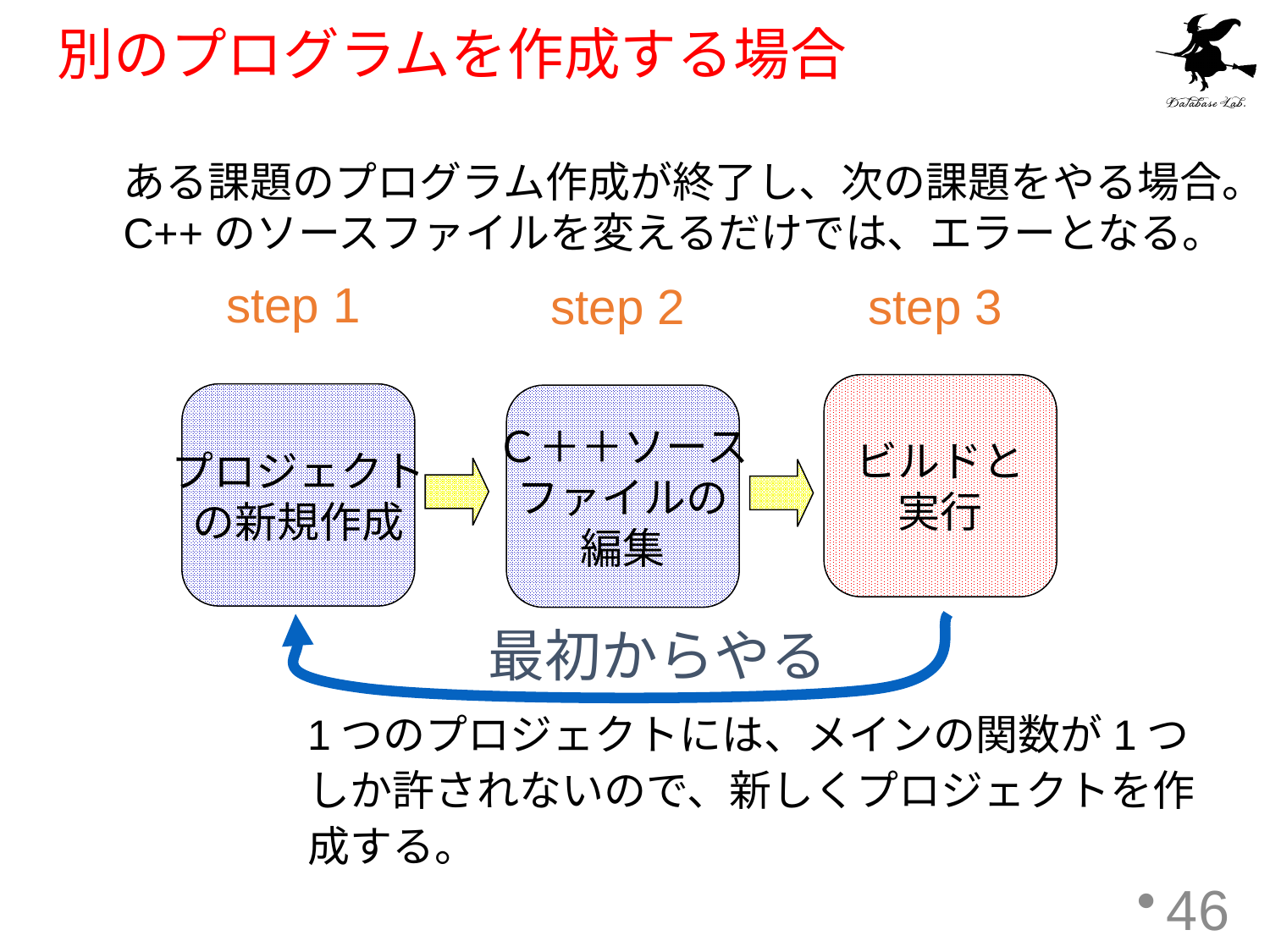

# 別のプログラムを作成する場合
ある課題のプログラム作成が終了し、次の課題をやる場合。
C++のソースファイルを変えるだけでは、エラーとなる。
step 1
step 2
step 3
ビルドと
実行
プロジェクト
の新規作成
Ｃ＋＋ソース
ファイルの
編集

最初からやる
1つのプロジェクトには、メインの関数が1つしか許されないので、新しくプロジェクトを作成する。
46